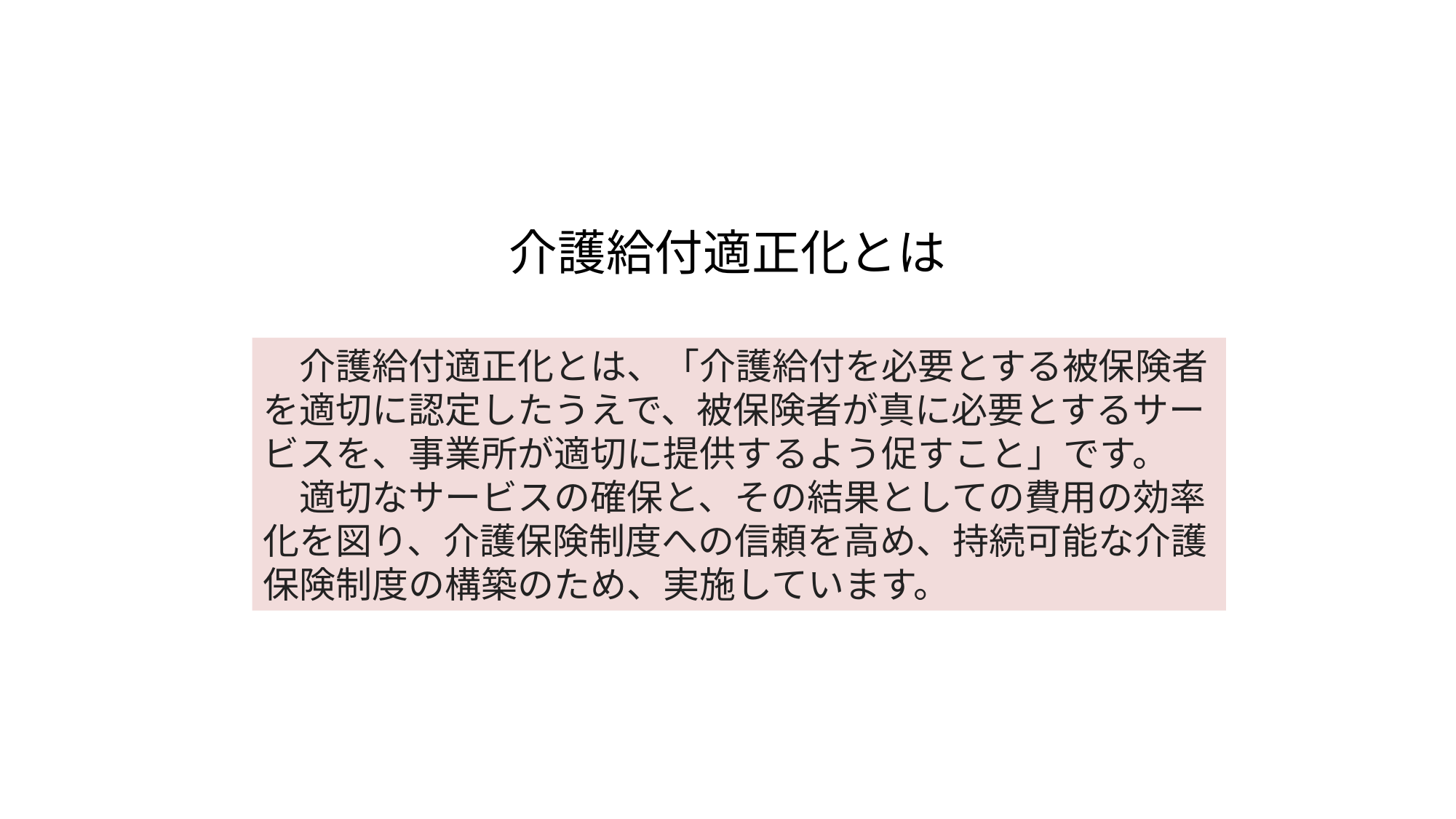

介護給付適正化とは
　介護給付適正化とは、「介護給付を必要とする被保険者を適切に認定したうえで、被保険者が真に必要とするサービスを、事業所が適切に提供するよう促すこと」です。
　適切なサービスの確保と、その結果としての費用の効率化を図り、介護保険制度への信頼を高め、持続可能な介護保険制度の構築のため、実施しています。